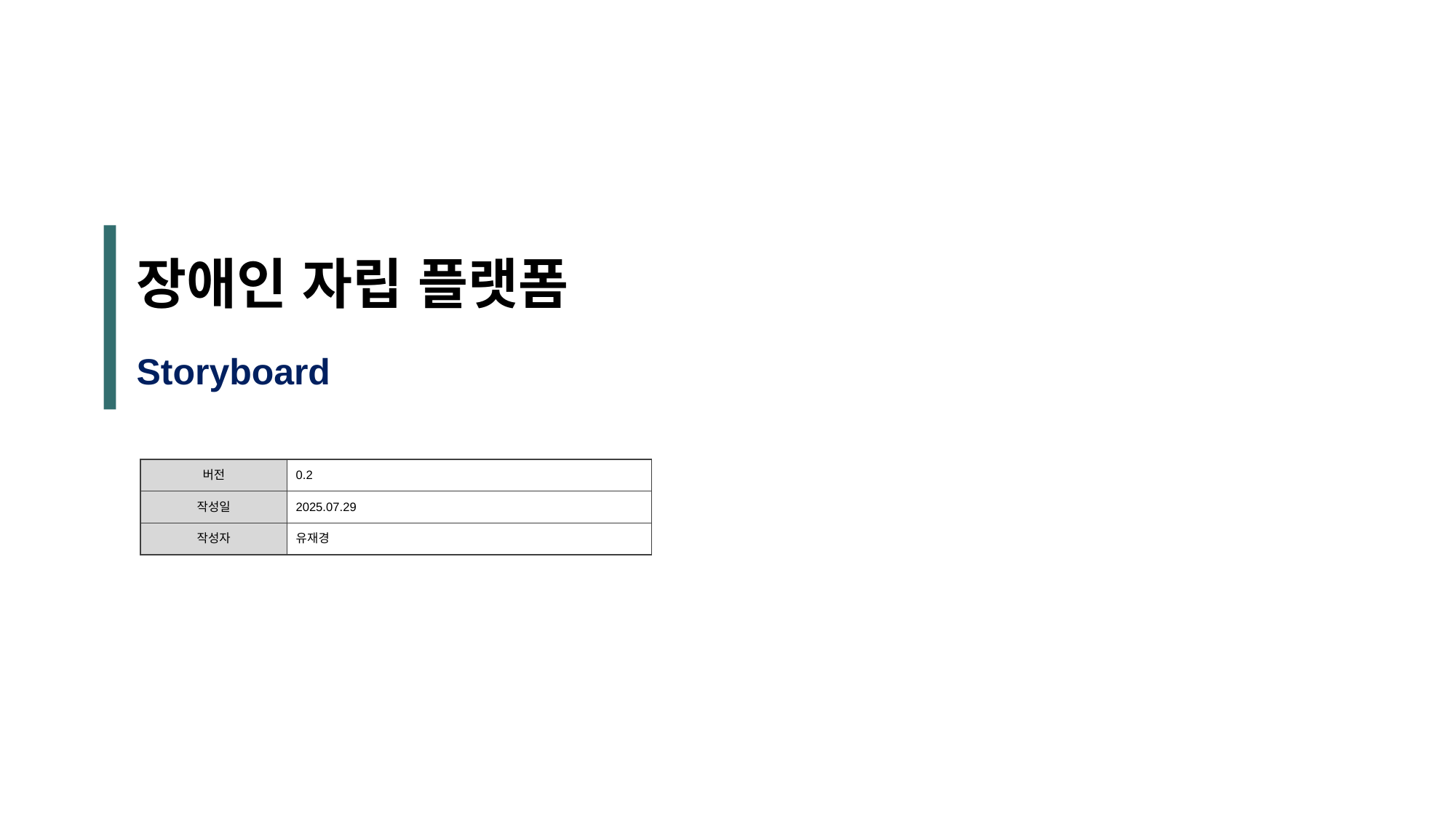

장애인 자립 플랫폼

Storyboard
| 버전 | 0.2 |
| --- | --- |
| 작성일 | 2025.07.29 |
| 작성자 | 유재경 |